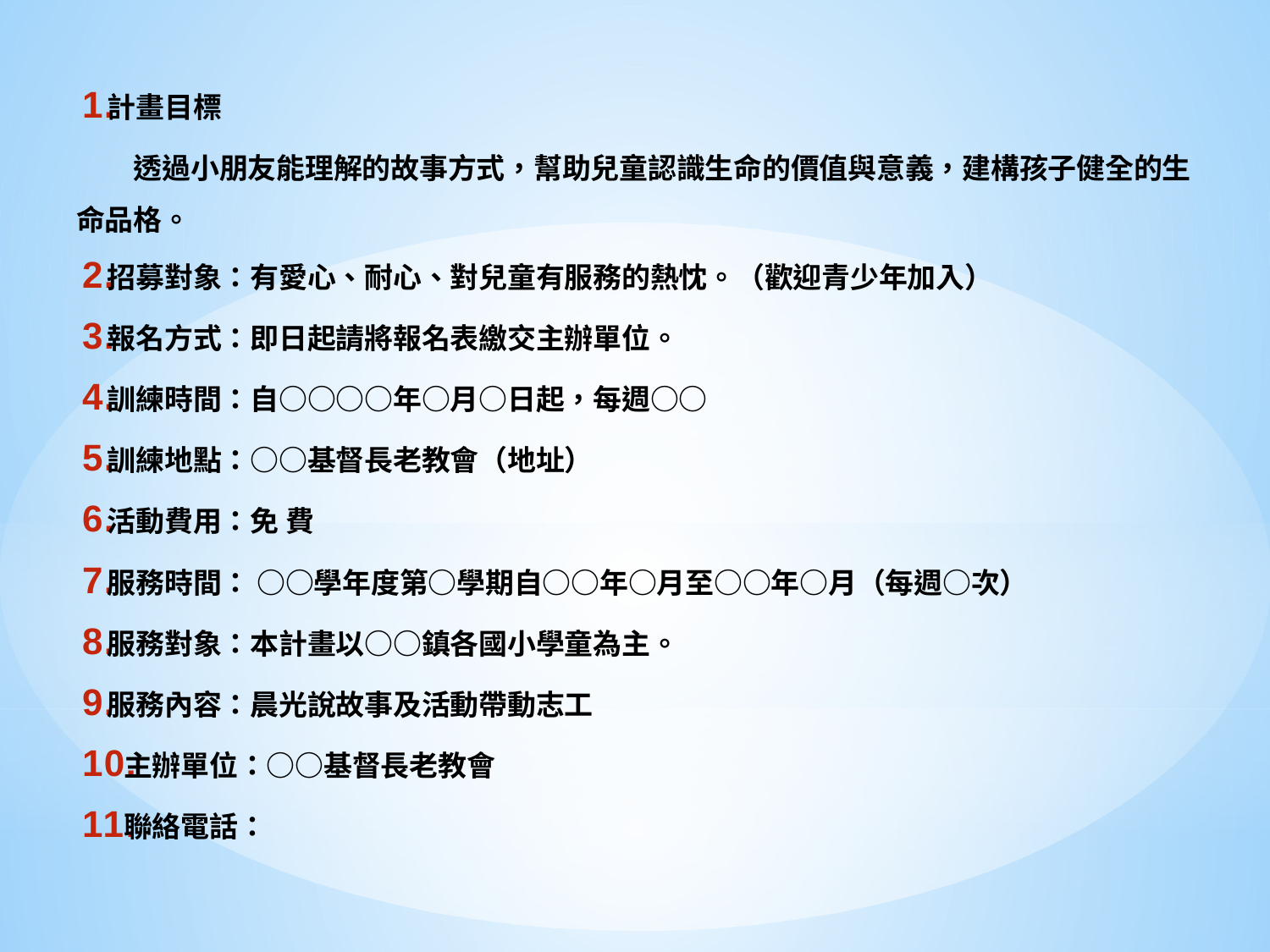

計畫目標
        透過小朋友能理解的故事方式，幫助兒童認識生命的價值與意義，建構孩子健全的生命品格。
招募對象：有愛心、耐心、對兒童有服務的熱忱。（歡迎青少年加入）
報名方式：即日起請將報名表繳交主辦單位。
訓練時間：自○○○○年○月○日起，每週○○
訓練地點：○○基督長老教會（地址）
活動費用：免 費
服務時間： ○○學年度第○學期自○○年○月至○○年○月（每週○次）
服務對象：本計畫以○○鎮各國小學童為主。
服務內容：晨光說故事及活動帶動志工
主辦單位：○○基督長老教會
聯絡電話：